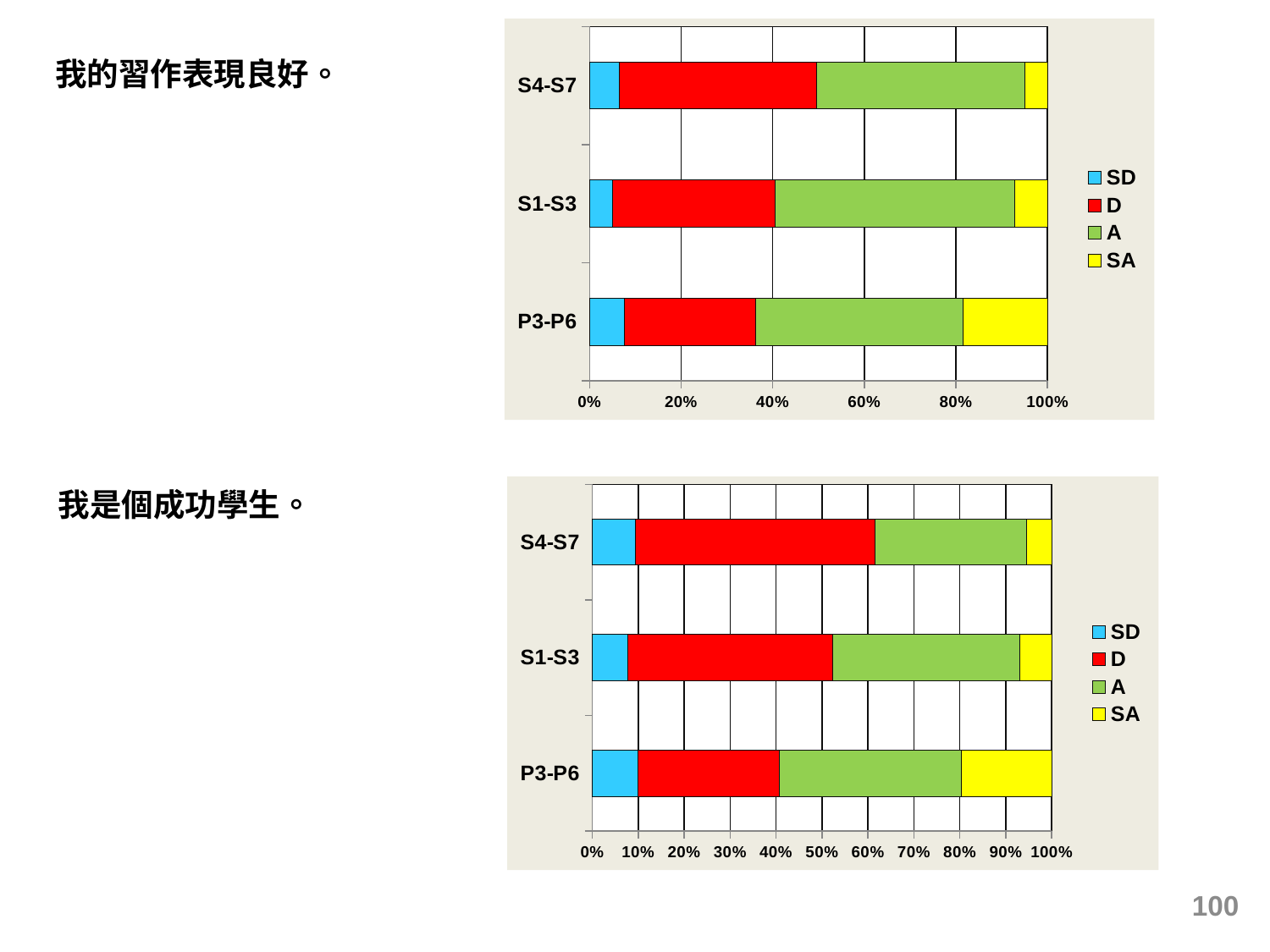

### Chart

| Category | SD | D | A | SA |
|---|---|---|---|---|
| P3-P6 | 7.58 | 28.759999999999987 | 45.27 | 18.39 |
| S1-S3 | 5.1099999999999985 | 35.51 | 52.54 | 7.2 |
| S4-S7 | 6.56 | 42.98 | 45.48 | 4.98 |
我的習作表現良好。

### Chart

| Category | SD | D | A | SA |
|---|---|---|---|---|
| P3-P6 | 9.83 | 30.959999999999987 | 39.58 | 19.63000000000003 |
| S1-S3 | 7.74 | 44.57 | 40.800000000000004 | 6.9 |
| S4-S7 | 9.34 | 52.22000000000001 | 32.9 | 5.54 |
我是個成功學生。
100